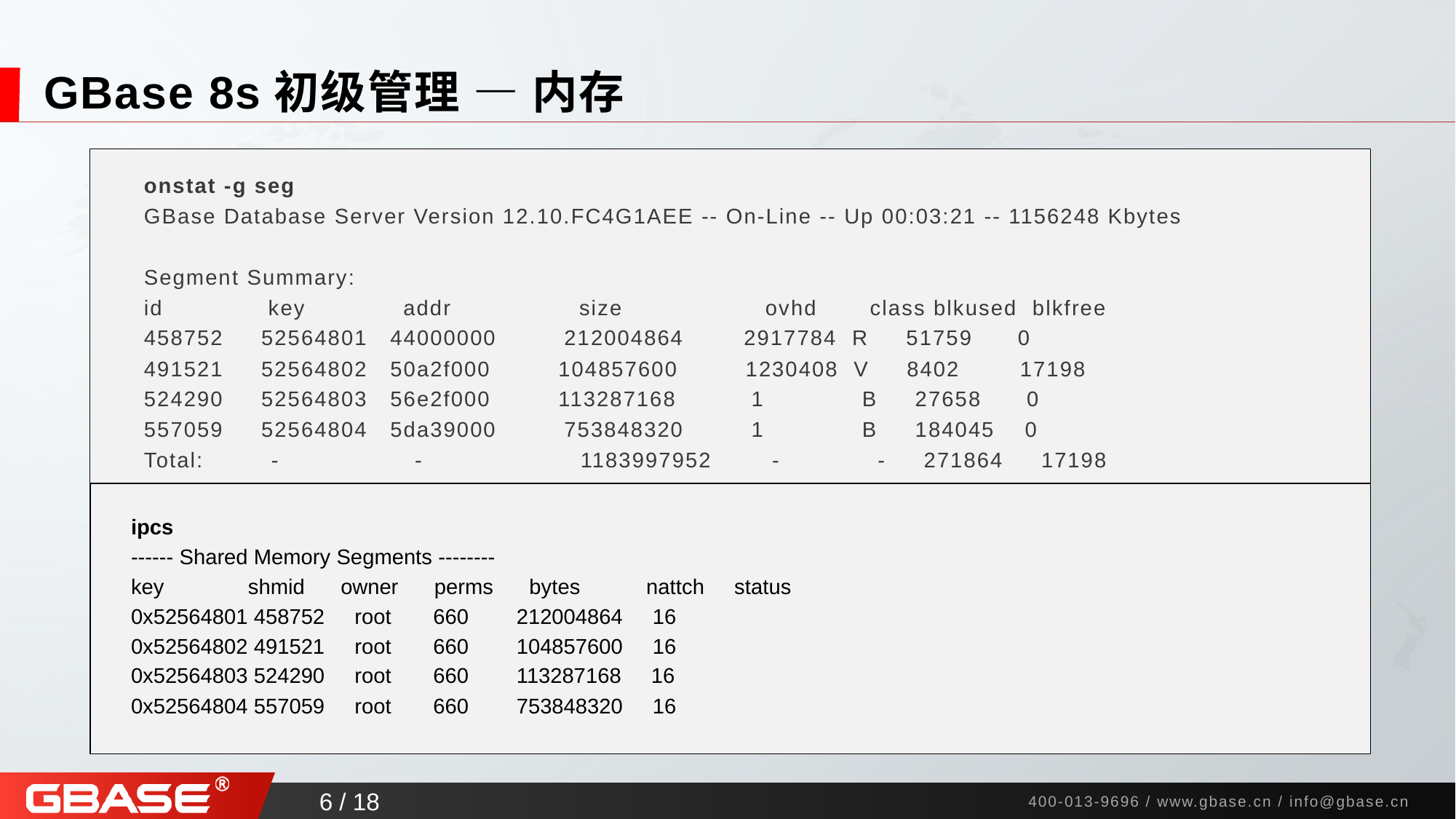

# GBase 8s初级管理 — 内存
onstat -g seg
GBase Database Server Version 12.10.FC4G1AEE -- On-Line -- Up 00:03:21 -- 1156248 Kbytes

Segment Summary:
id              key             addr                 size                   ovhd       class blkused  blkfree
458752     52564801   44000000         212004864        2917784  R     51759      0
491521     52564802   50a2f000         104857600         1230408  V     8402        17198
524290     52564803   56e2f000         113287168          1             B     27658      0
557059     52564804   5da39000         753848320         1             B     184045    0
Total:         -                  -                     1183997952        -             -     271864     17198

ipcs
------ Shared Memory Segments --------
key              shmid      owner      perms      bytes           nattch     status
0x52564801 458752     root       660        212004864     16
0x52564802 491521     root       660        104857600     16
0x52564803 524290     root       660        113287168     16
0x52564804 557059     root       660        753848320     16